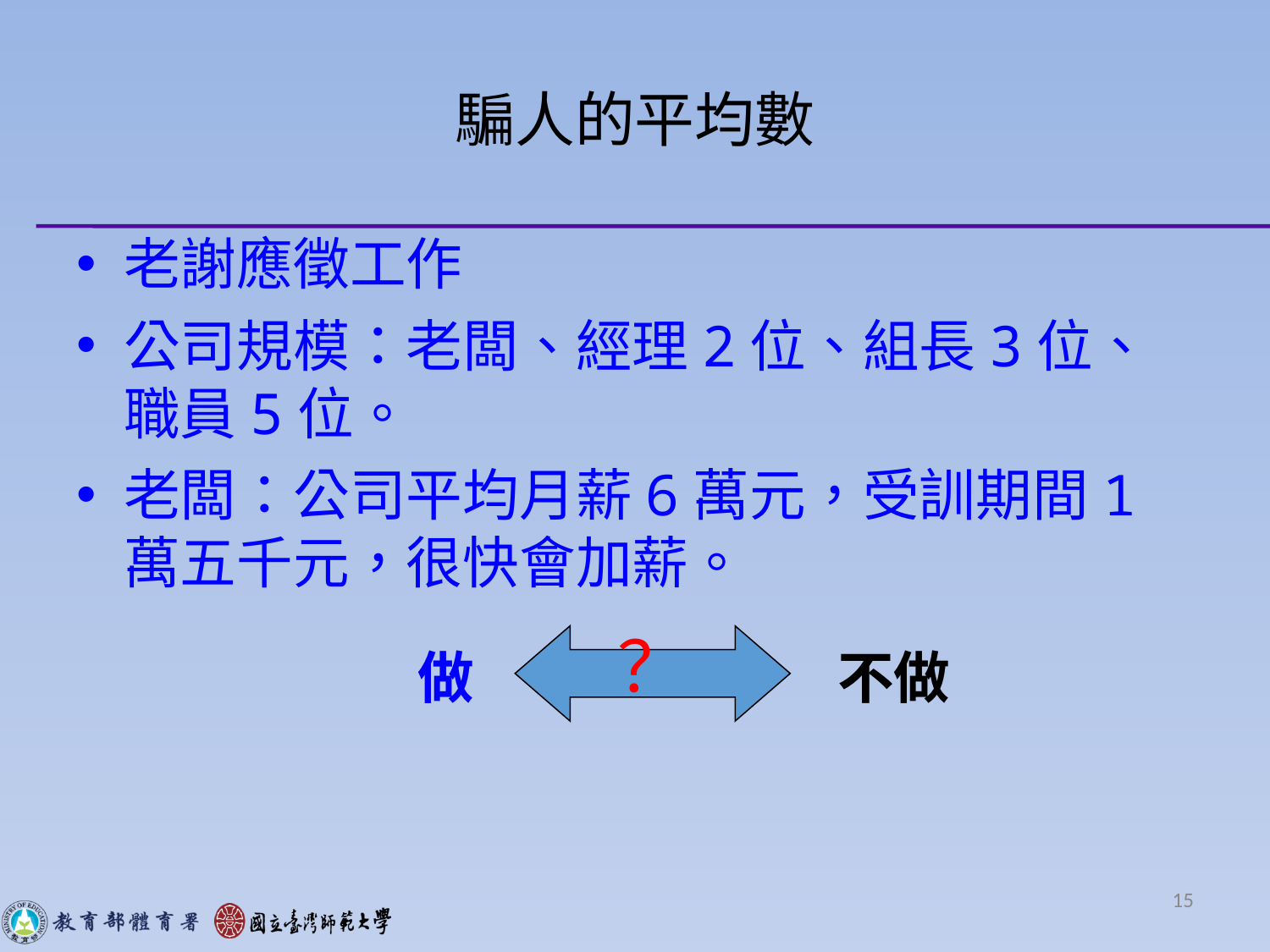

# 騙人的平均數
老謝應徵工作
公司規模：老闆、經理2位、組長3位、職員5位。
老闆：公司平均月薪6萬元，受訓期間1萬五千元，很快會加薪。

？

做
不做
15